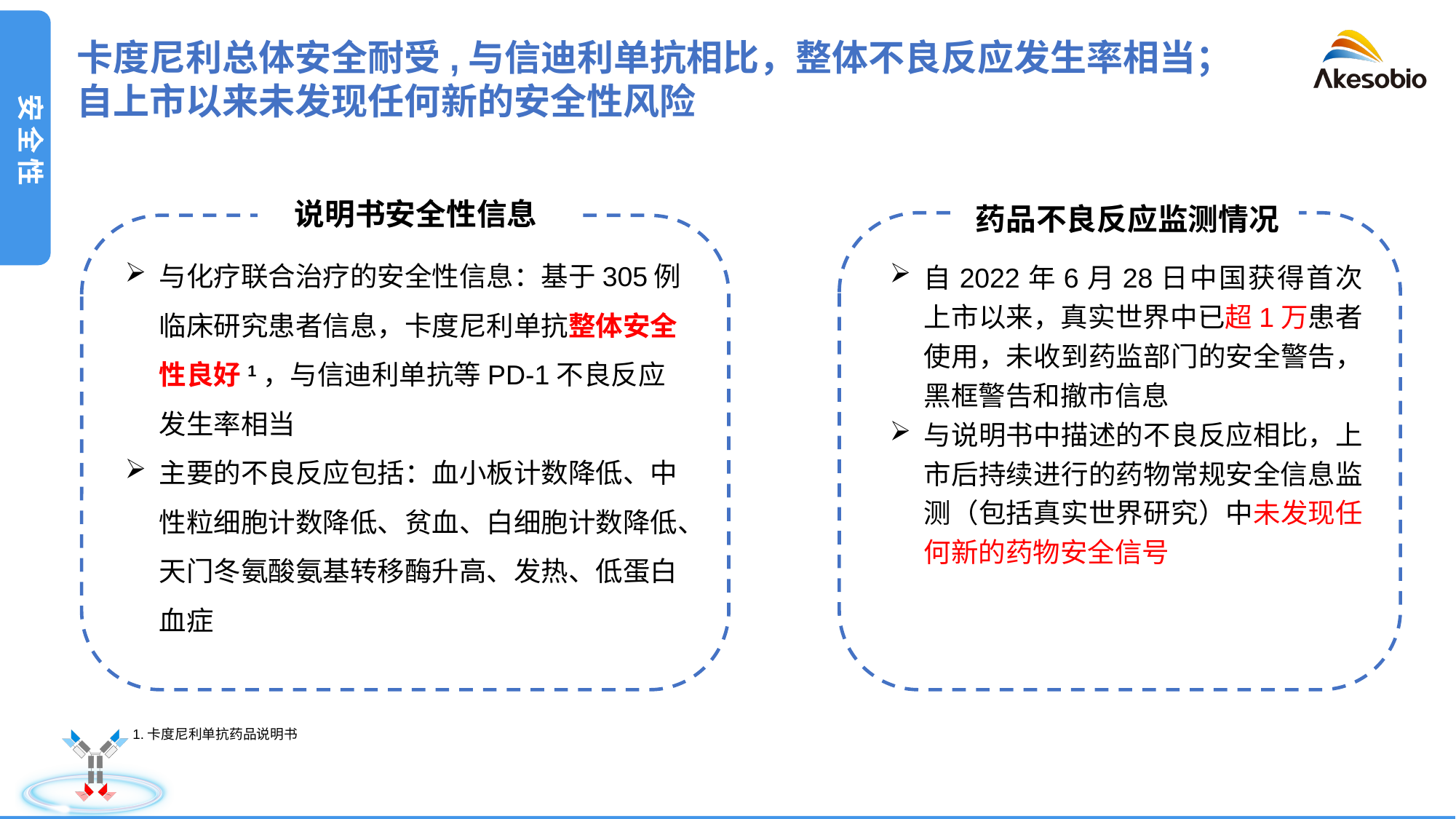

卡度尼利总体安全耐受,与信迪利单抗相比，整体不良反应发生率相当；
自上市以来未发现任何新的安全性风险

安全性
说明书安全性信息
药品不良反应监测情况

与化疗联合治疗的安全性信息：基于305例临床研究患者信息，卡度尼利单抗整体安全性良好1，与信迪利单抗等PD-1不良反应发生率相当
主要的不良反应包括：血小板计数降低、中性粒细胞计数降低、贫血、白细胞计数降低、天门冬氨酸氨基转移酶升高、发热、低蛋白血症
自2022年6月28日中国获得首次上市以来，真实世界中已超1万患者使用，未收到药监部门的安全警告，黑框警告和撤市信息
与说明书中描述的不良反应相比，上市后持续进行的药物常规安全信息监测（包括真实世界研究）中未发现任何新的药物安全信号

1.卡度尼利单抗药品说明书